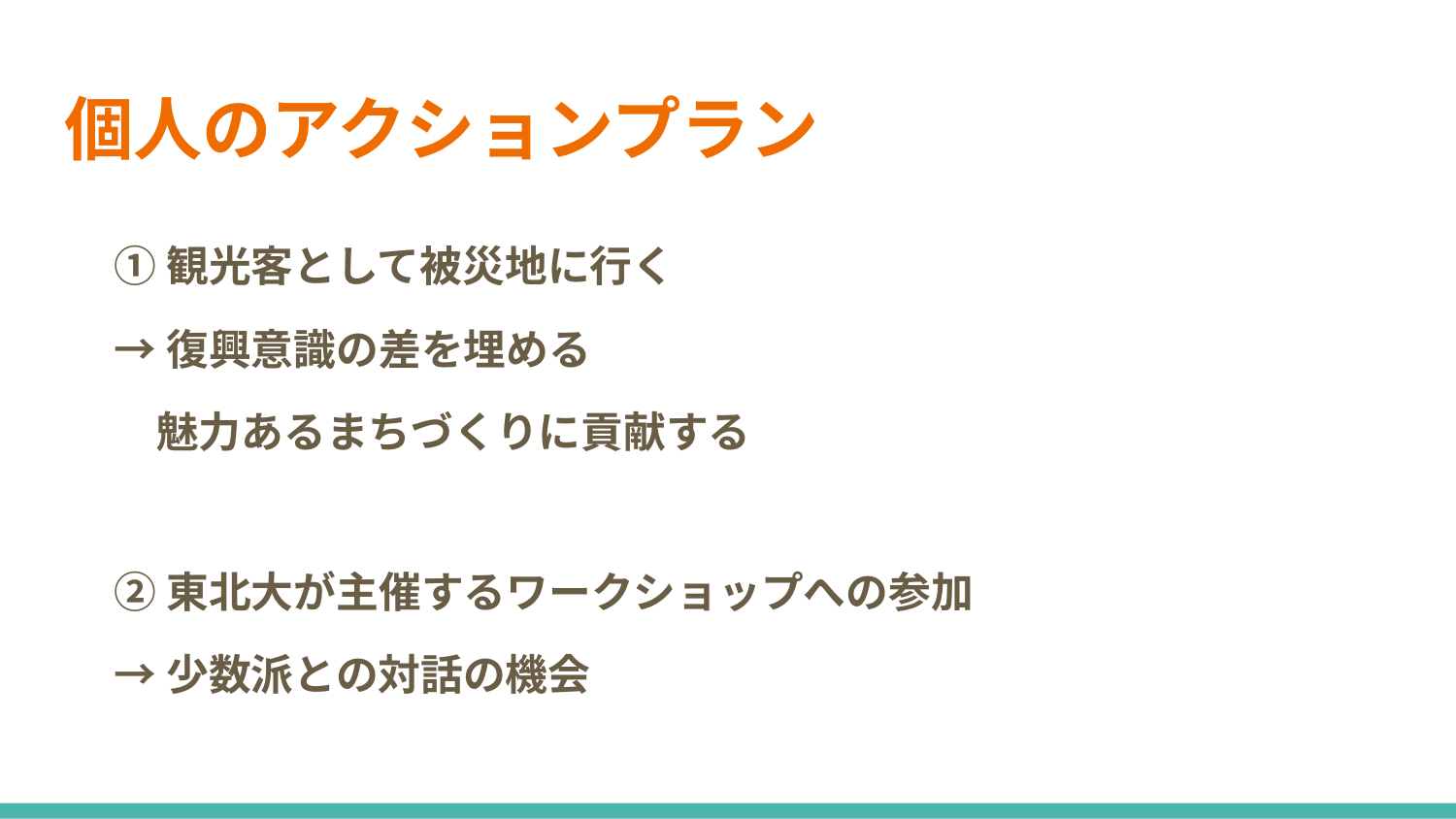

# 個人のアクションプラン
①観光客として被災地に行く
→復興意識の差を埋める
　魅力あるまちづくりに貢献する

②東北大が主催するワークショップへの参加
→少数派との対話の機会